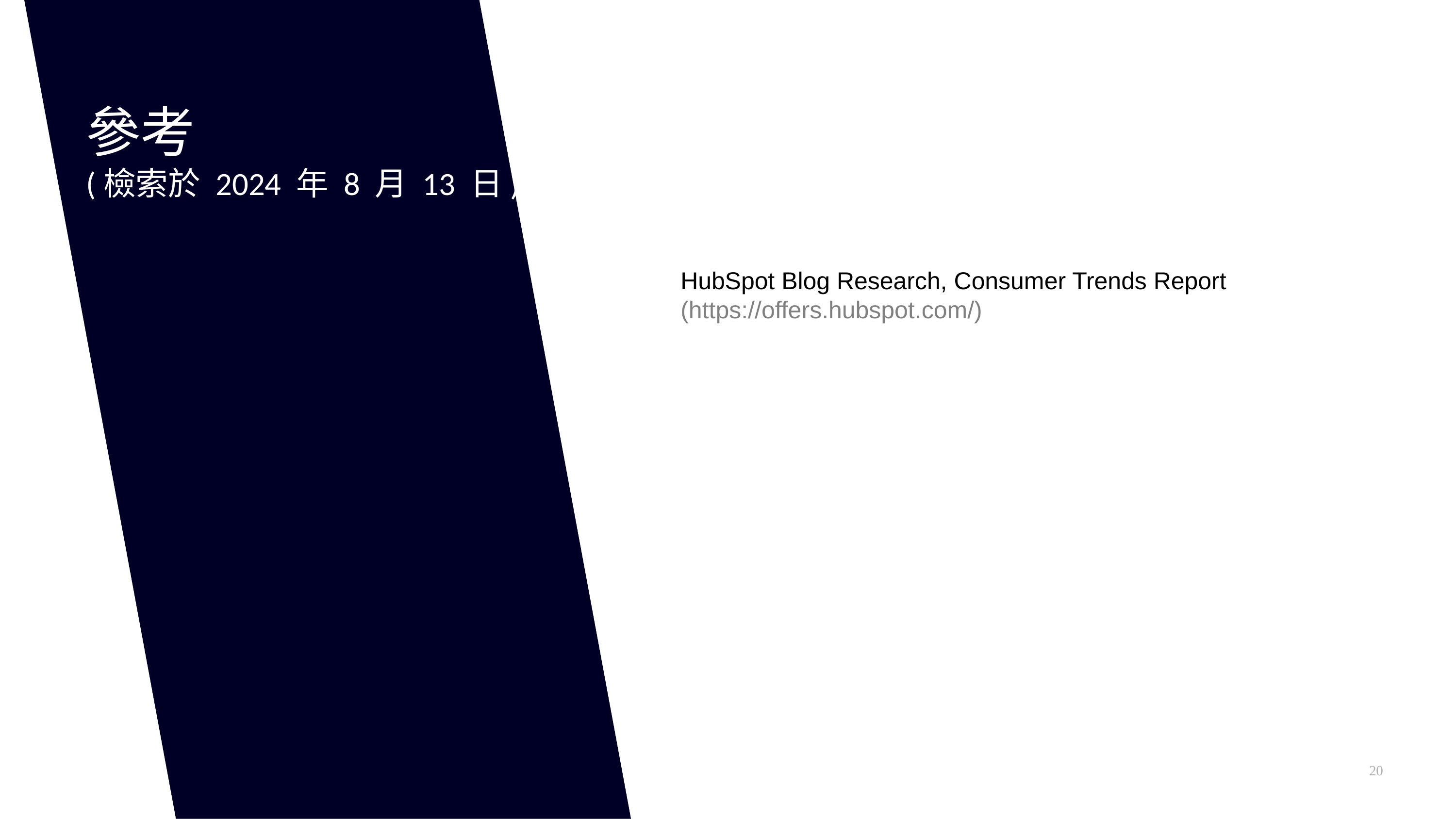

參考
(檢索於 2024 年 8 月 13 日)
HubSpot Blog Research, Consumer Trends Report
(https://offers.hubspot.com/)
20